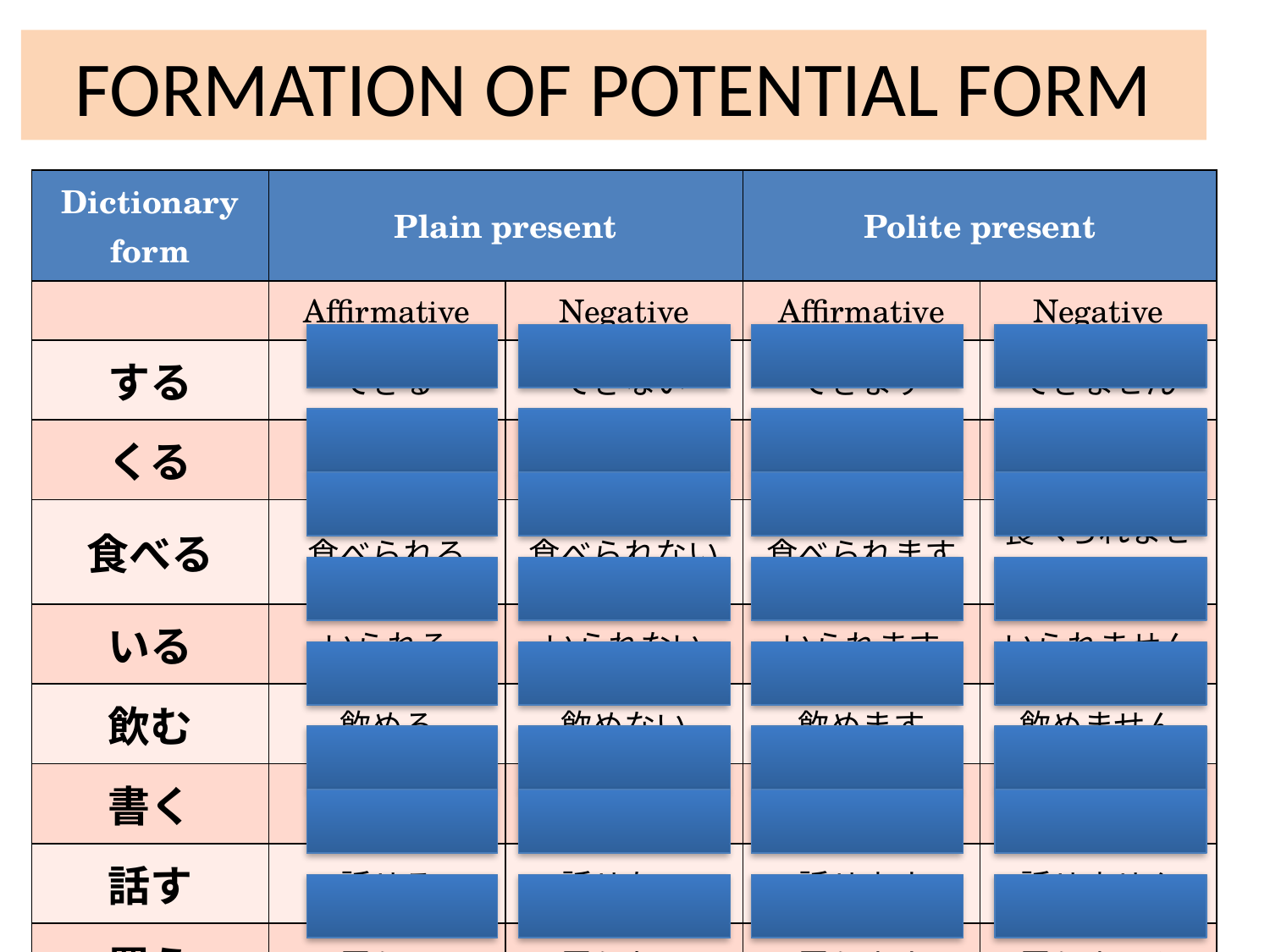

# FORMATION OF POTENTIAL FORM
| Dictionary form | Plain present |  | Polite present |  |
| --- | --- | --- | --- | --- |
|  | Affirmative | Negative | Affirmative | Negative |
| する | できる | できない | できます | できません |
| くる | こられる | こられない | こられます | こられません |
| 食べる | 食べられる | 食べられない | 食べられます | 食べられません |
| いる | いられる | いられない | いられます | いられません |
| 飲む | 飲める | 飲めない | 飲めます | 飲めません |
| 書く | 書ける | 書けない | 書けます | 書けません |
| 話す | 話せる | 話せない | 話せます | 話せません |
| 買う | 買える | 買えない | 買えます | 買えません |